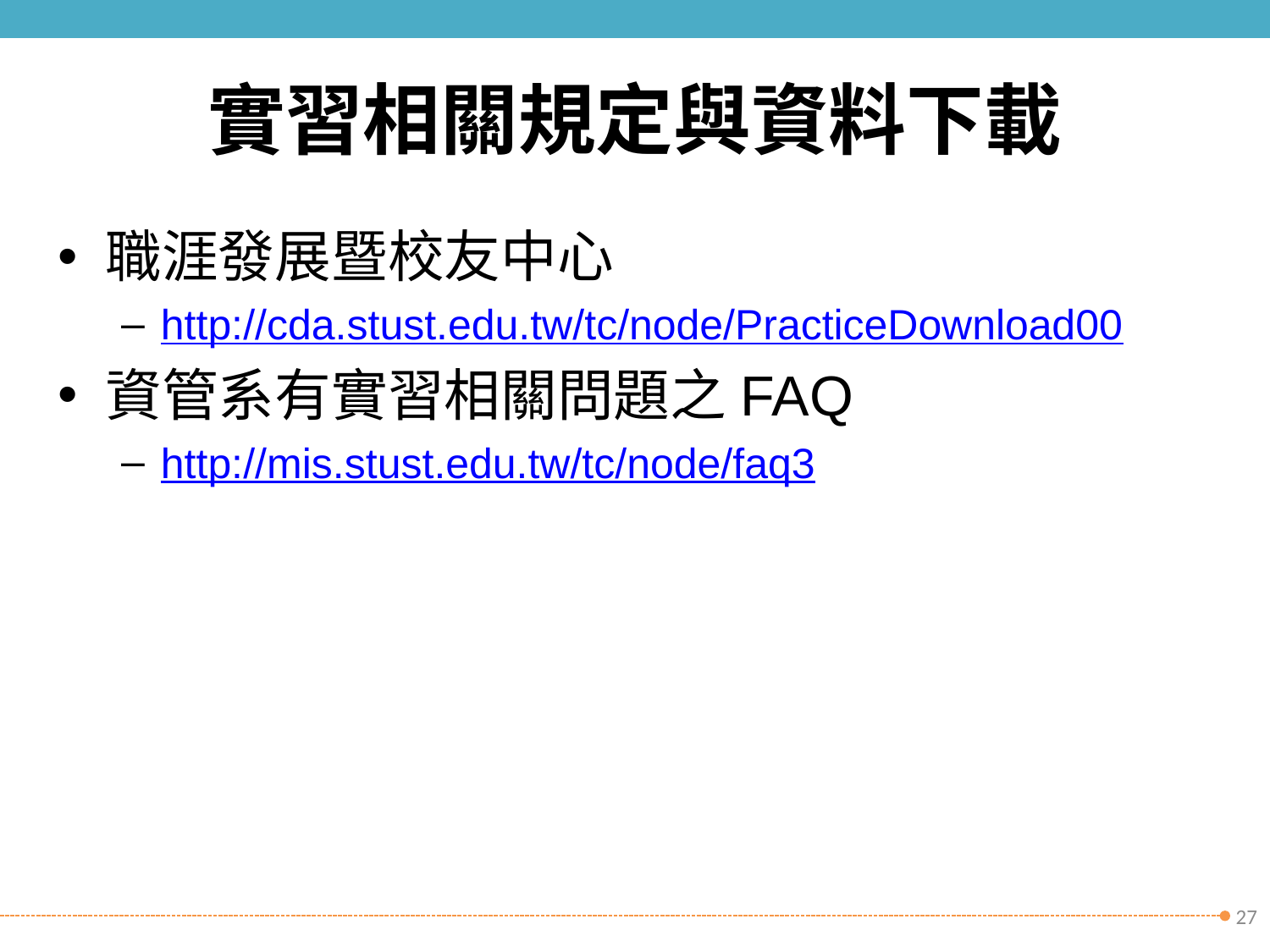

# 實習相關規定與資料下載
職涯發展暨校友中心
http://cda.stust.edu.tw/tc/node/PracticeDownload00
資管系有實習相關問題之FAQ
http://mis.stust.edu.tw/tc/node/faq3
27